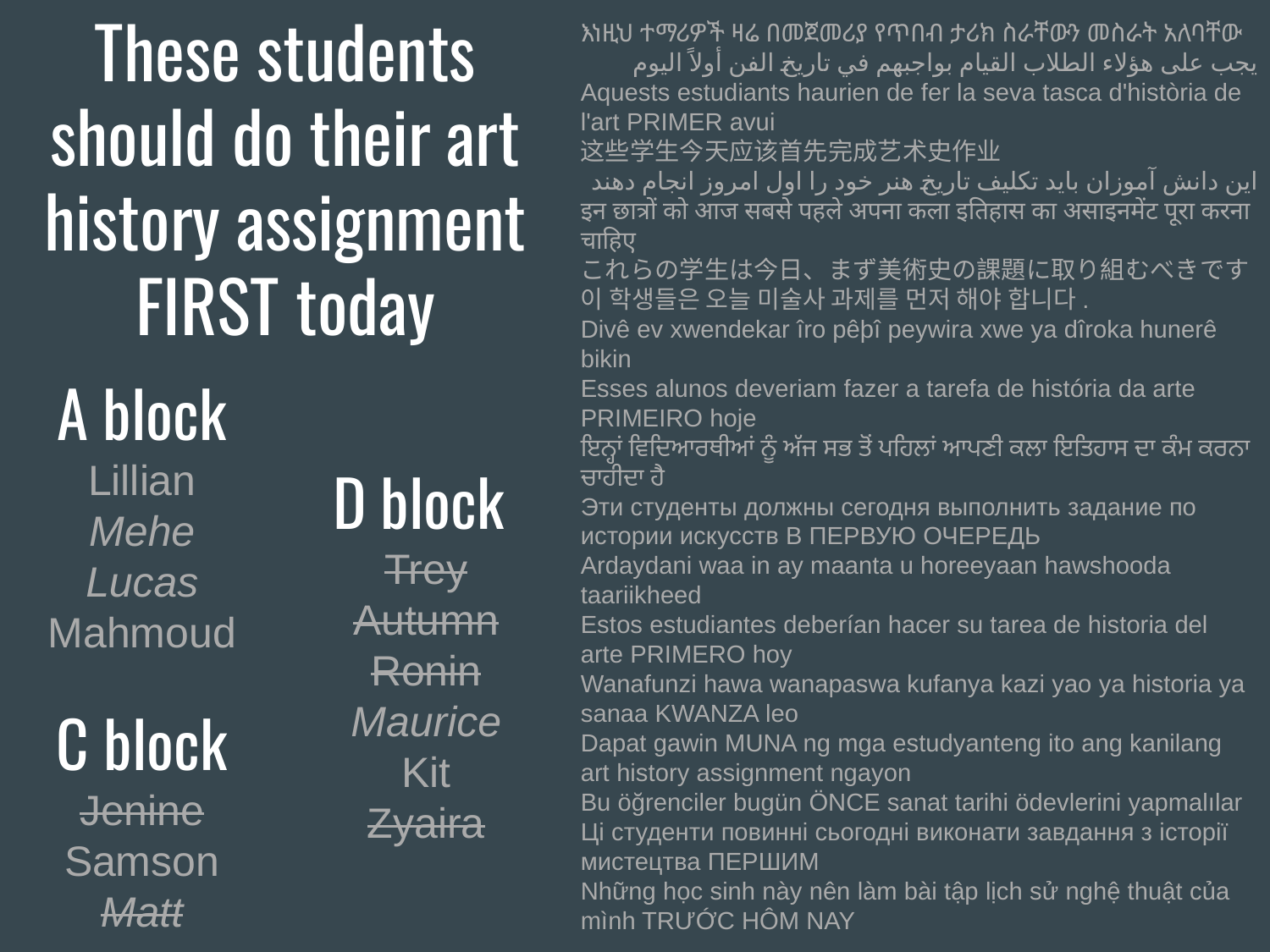

These students should do their art history assignment FIRST today
እነዚህ ተማሪዎች ዛሬ በመጀመሪያ የጥበብ ታሪክ ስራቸውን መስራት አለባቸው
يجب على هؤلاء الطلاب القيام بواجبهم في تاريخ الفن أولاً اليوم
Aquests estudiants haurien de fer la seva tasca d'història de l'art PRIMER avui
这些学生今天应该首先完成艺术史作业
این دانش آموزان باید تکلیف تاریخ هنر خود را اول امروز انجام دهند
इन छात्रों को आज सबसे पहले अपना कला इतिहास का असाइनमेंट पूरा करना चाहिए
これらの学生は今日、まず美術史の課題に取り組むべきです
이 학생들은 오늘 미술사 과제를 먼저 해야 합니다.
Divê ev xwendekar îro pêþî peywira xwe ya dîroka hunerê bikin
Esses alunos deveriam fazer a tarefa de história da arte PRIMEIRO hoje
ਇਨ੍ਹਾਂ ਵਿਦਿਆਰਥੀਆਂ ਨੂੰ ਅੱਜ ਸਭ ਤੋਂ ਪਹਿਲਾਂ ਆਪਣੀ ਕਲਾ ਇਤਿਹਾਸ ਦਾ ਕੰਮ ਕਰਨਾ ਚਾਹੀਦਾ ਹੈ
Эти студенты должны сегодня выполнить задание по истории искусств В ПЕРВУЮ ОЧЕРЕДЬ
Ardaydani waa in ay maanta u horeeyaan hawshooda taariikheed
Estos estudiantes deberían hacer su tarea de historia del arte PRIMERO hoy
Wanafunzi hawa wanapaswa kufanya kazi yao ya historia ya sanaa KWANZA leo
Dapat gawin MUNA ng mga estudyanteng ito ang kanilang art history assignment ngayon
Bu öğrenciler bugün ÖNCE sanat tarihi ödevlerini yapmalılar
Ці студенти повинні сьогодні виконати завдання з історії мистецтва ПЕРШИМ
Những học sinh này nên làm bài tập lịch sử nghệ thuật của mình TRƯỚC HÔM NAY
A block
Lillian
Mehe
Lucas
Mahmoud

C block
Jenine
Samson
Matt

D block
Trey
Autumn
Ronin
Maurice
Kit
Zyaira